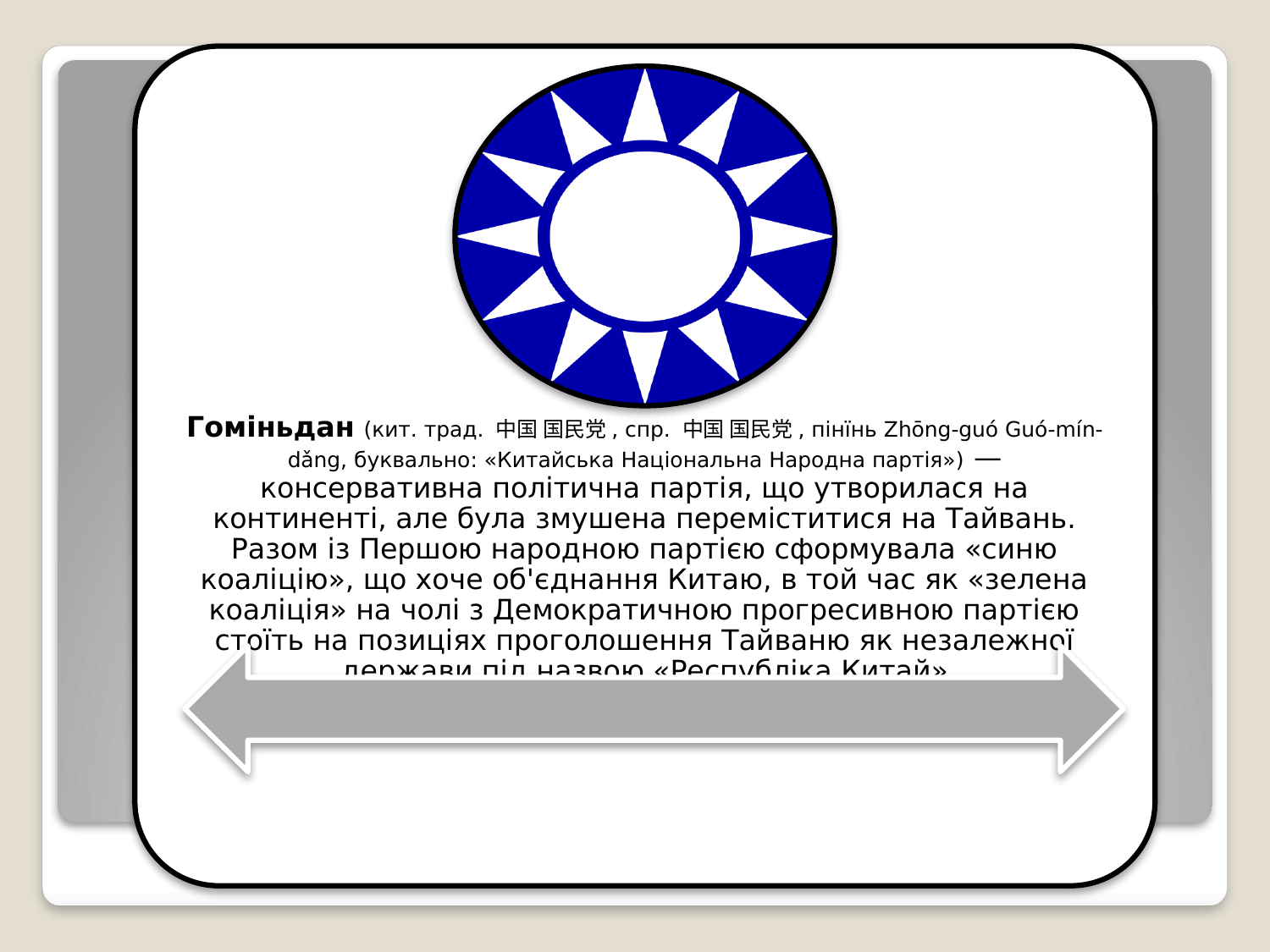

Гоміньдан (кит. трад. 中国 国民党, спр. 中国 国民党, пінїнь Zhōng-guó Guó-mín-dǎng, буквально: «Китайська Національна Народна партія») — консервативна політична партія, що утворилася на континенті, але була змушена переміститися на Тайвань. Разом із Першою народною партією сформувала «синю коаліцію», що хоче об'єднання Китаю, в той час як «зелена коаліція» на чолі з Демократичною прогресивною партією стоїть на позиціях проголошення Тайваню як незалежної держави під назвою «Республіка Китай»